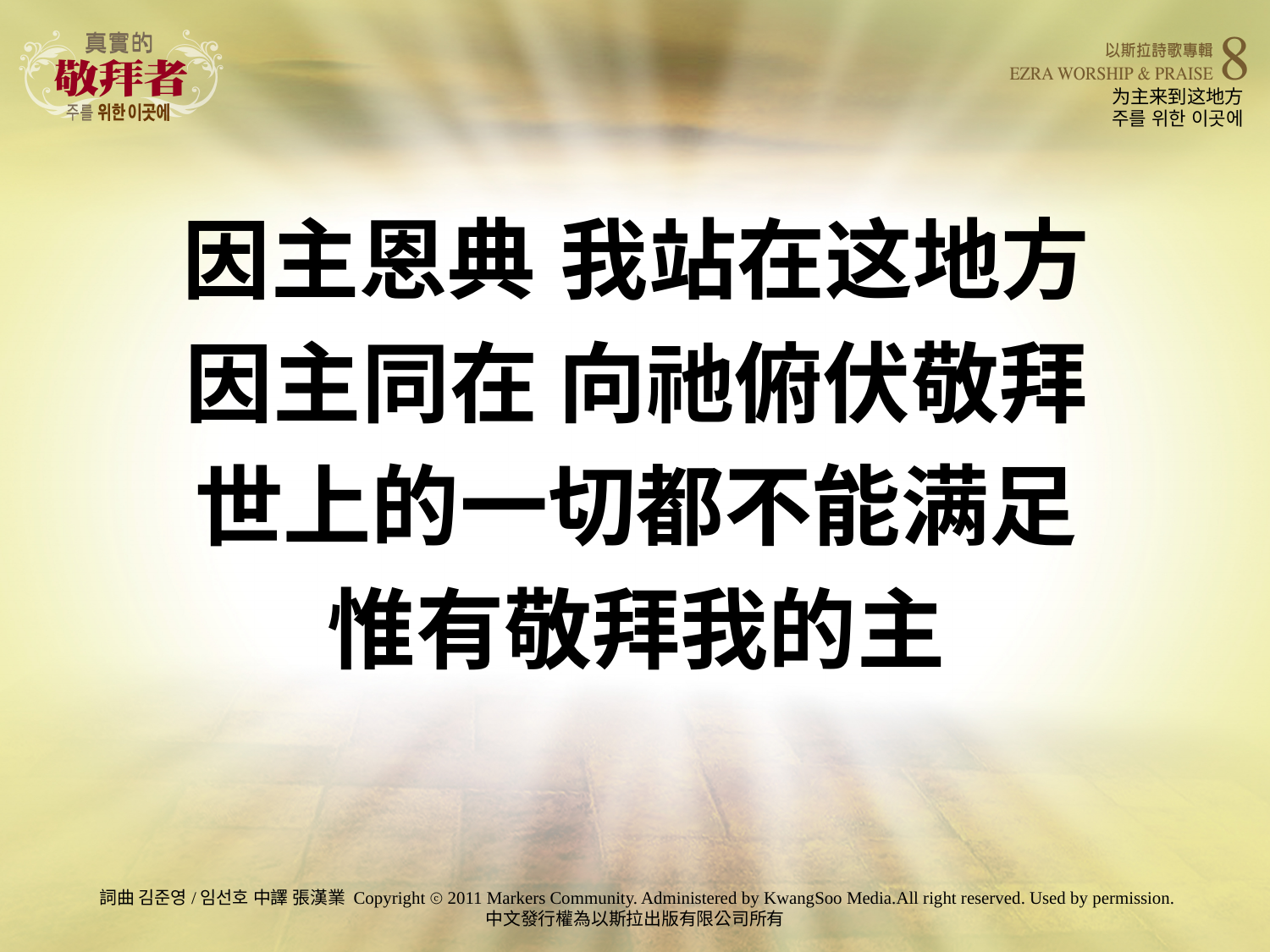

# 为主来到这地方 주를 위한 이곳에
因主恩典 我站在这地方
因主同在 向祂俯伏敬拜
世上的一切都不能满足
惟有敬拜我的主
詞曲 김준영/임선호 中譯 張漢業	Copyright ⓒ 2011 Markers Community. Administered by KwangSoo Media.All right reserved. Used by permission.
中文發行權為以斯拉出版有限公司所有